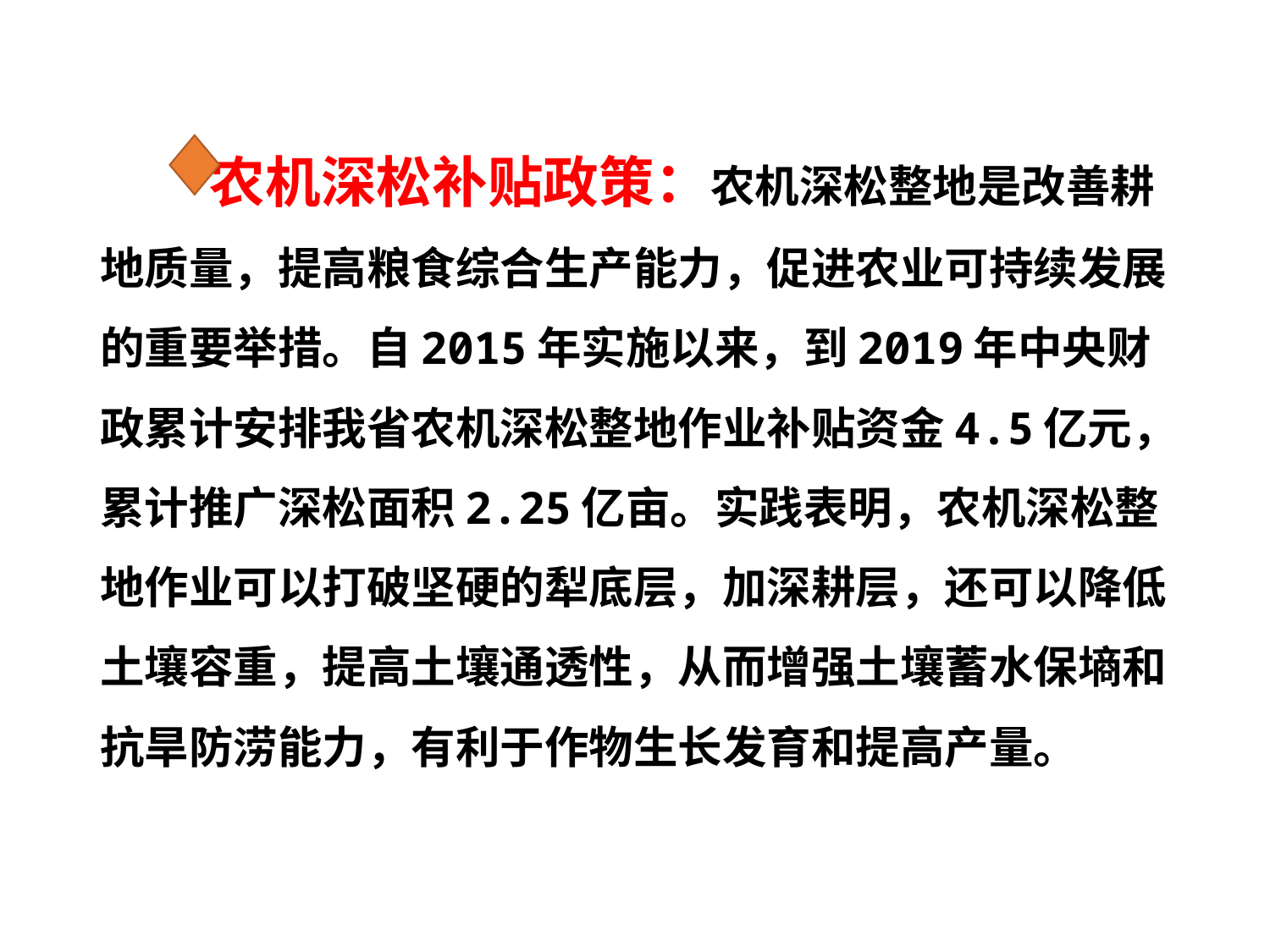

农机深松补贴政策：农机深松整地是改善耕地质量，提高粮食综合生产能力，促进农业可持续发展的重要举措。自2015年实施以来，到2019年中央财政累计安排我省农机深松整地作业补贴资金4.5亿元，累计推广深松面积2.25亿亩。实践表明，农机深松整地作业可以打破坚硬的犁底层，加深耕层，还可以降低土壤容重，提高土壤通透性，从而增强土壤蓄水保墒和抗旱防涝能力，有利于作物生长发育和提高产量。